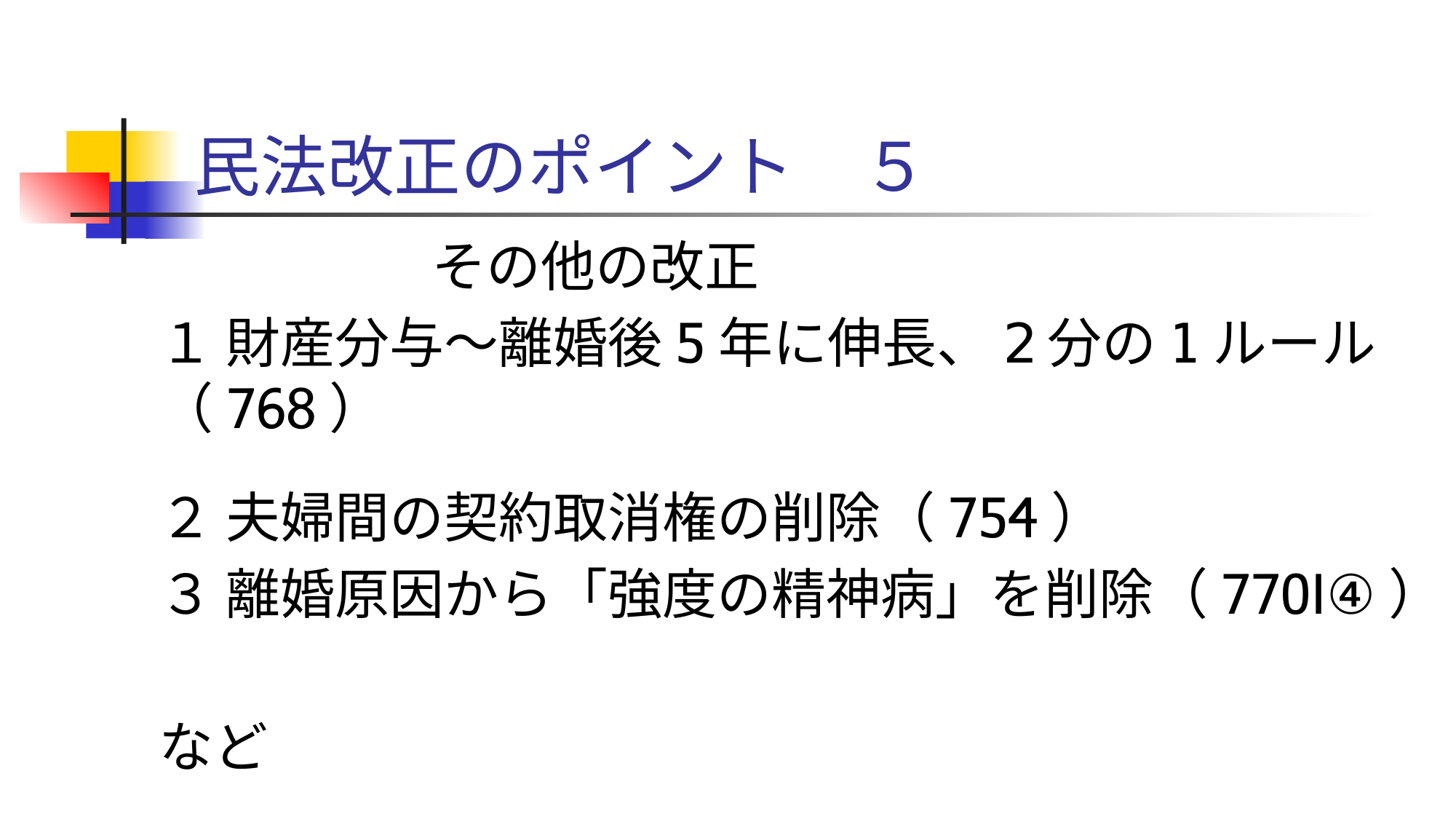

# 民法改正のポイント　５
　　　　　その他の改正
１ 財産分与〜離婚後5年に伸長、2分の1ルール（768）
２ 夫婦間の契約取消権の削除（754）
３ 離婚原因から「強度の精神病」を削除（770Ⅰ④）

など